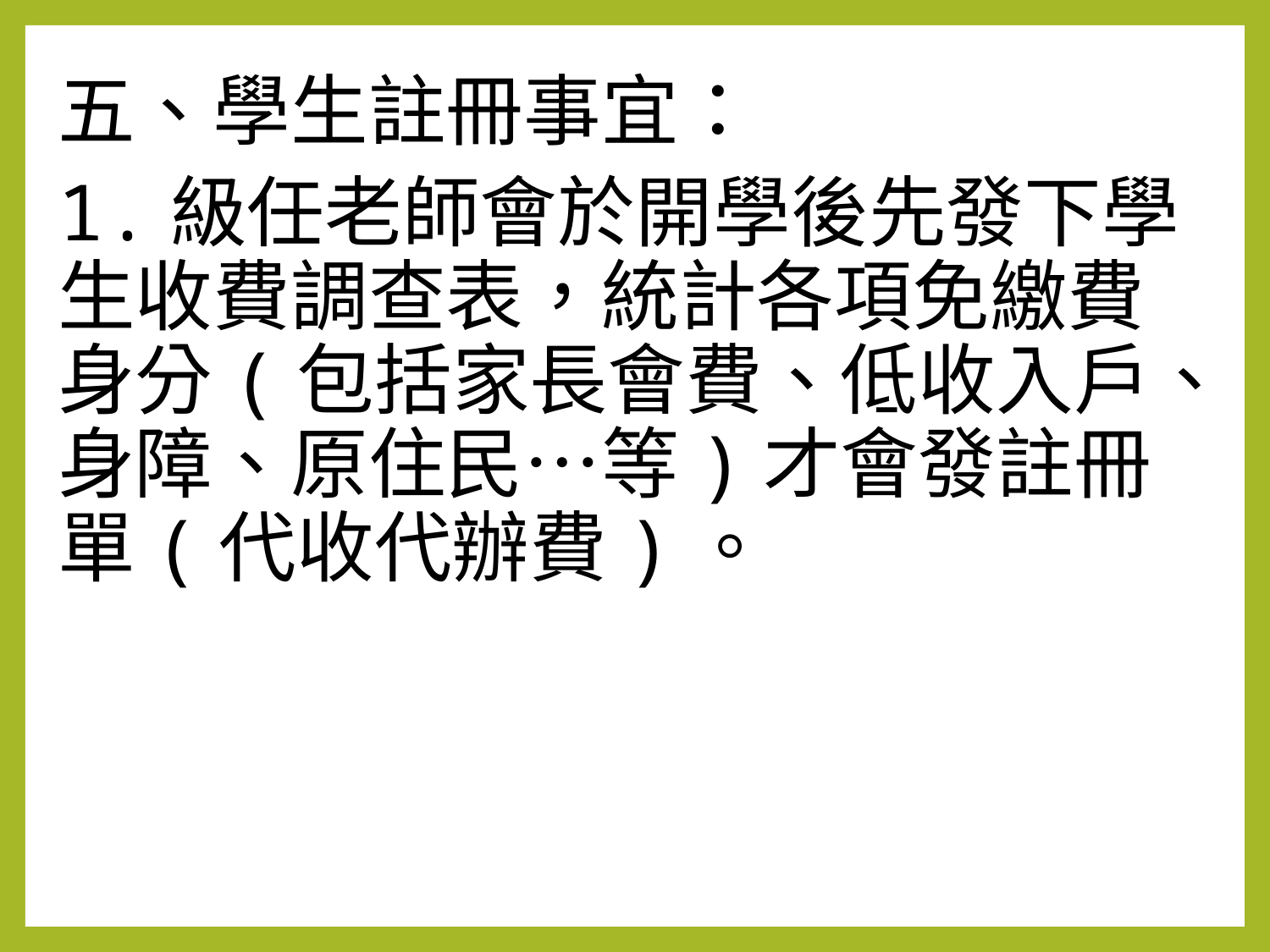

五、學生註冊事宜：
1.級任老師會於開學後先發下學生收費調查表，統計各項免繳費身分(包括家長會費、低收入戶、身障、原住民…等)才會發註冊單(代收代辦費)。